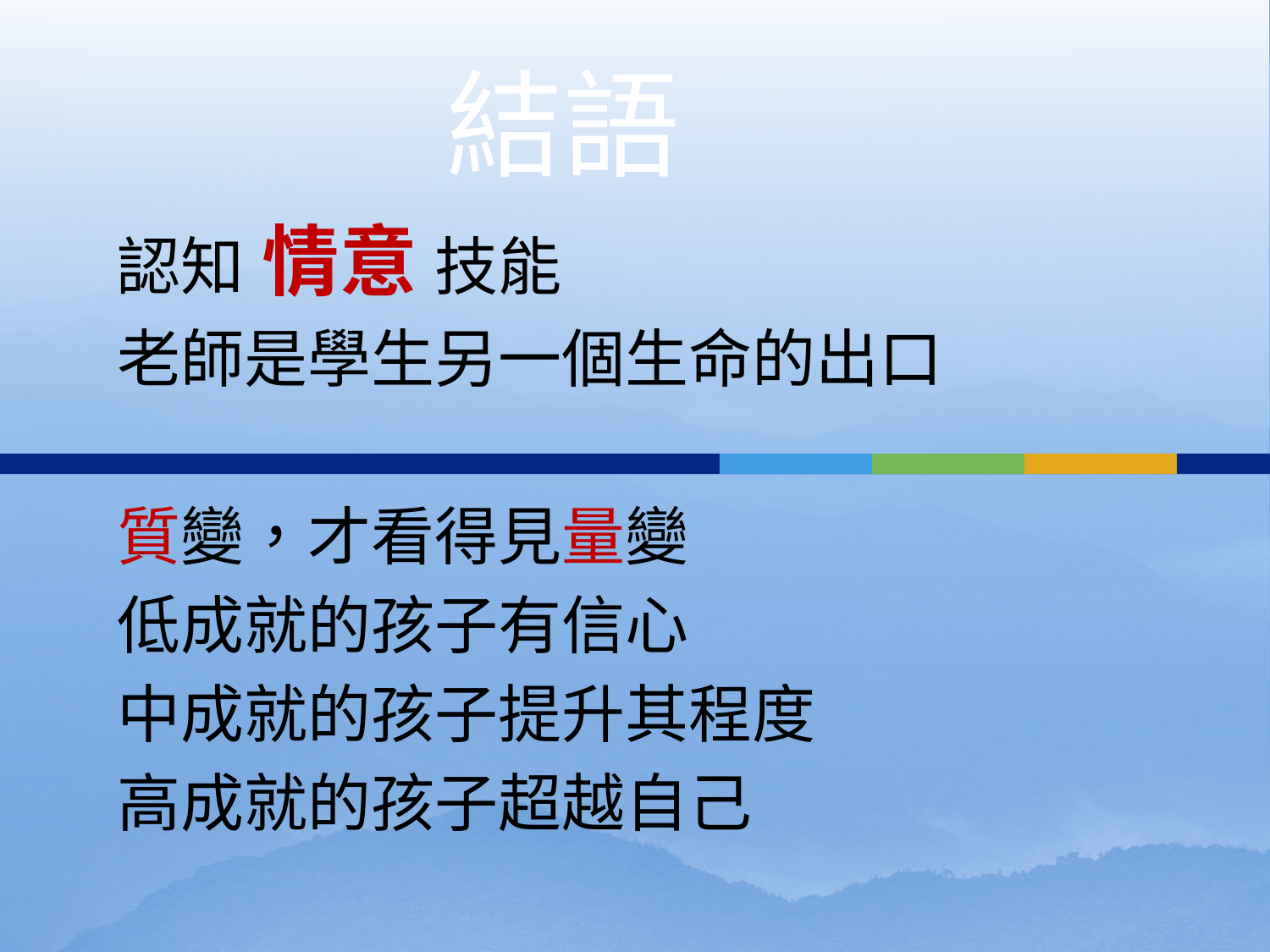

# 結語
認知 情意 技能
老師是學生另一個生命的出口

質變，才看得見量變
低成就的孩子有信心
中成就的孩子提升其程度
高成就的孩子超越自己